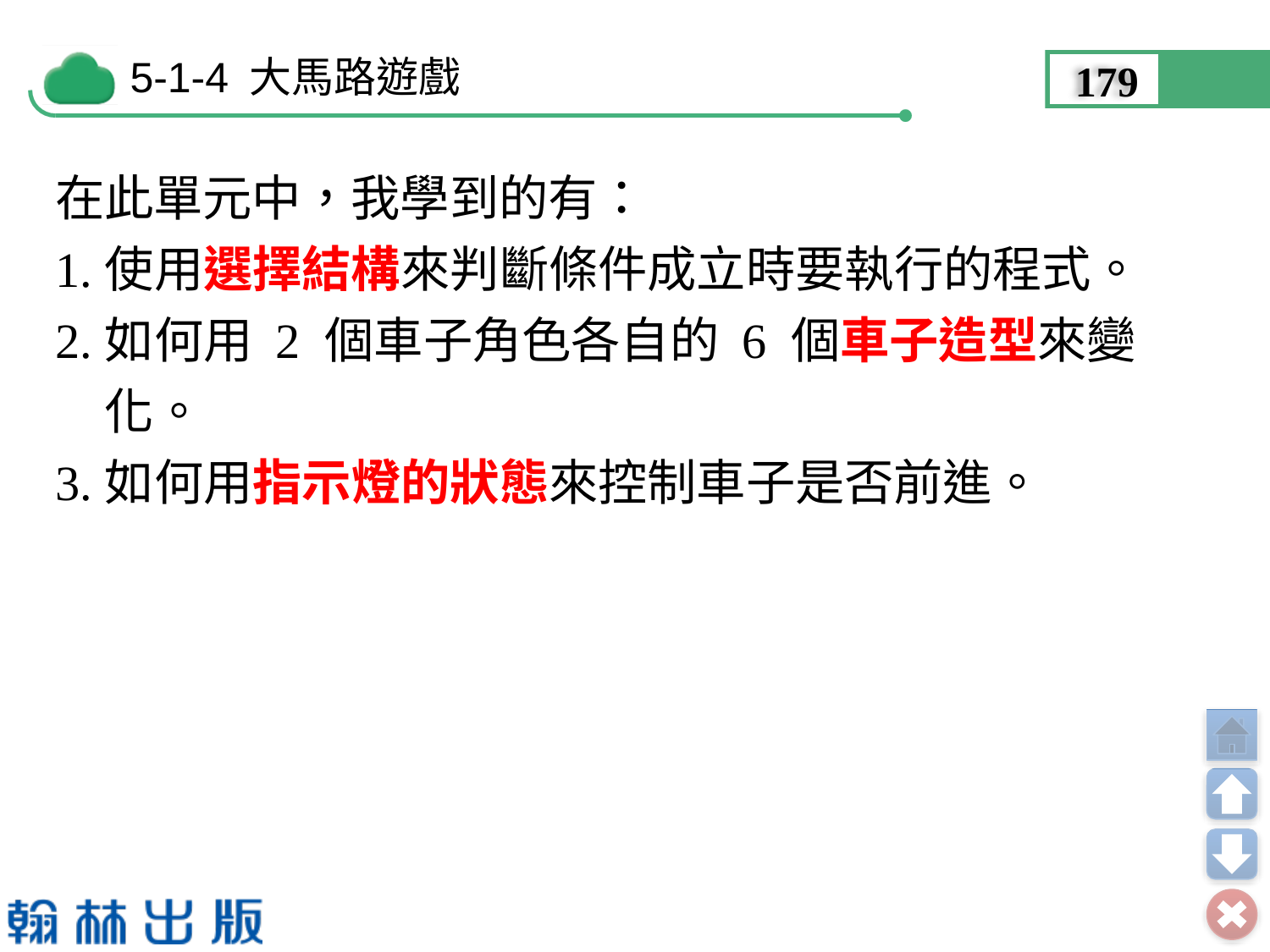

179
在此單元中，我學到的有：
1.	使用選擇結構來判斷條件成立時要執行的程式。
2.	如何用 2 個車子角色各自的 6 個車子造型來變化。
3.	如何用指示燈的狀態來控制車子是否前進。